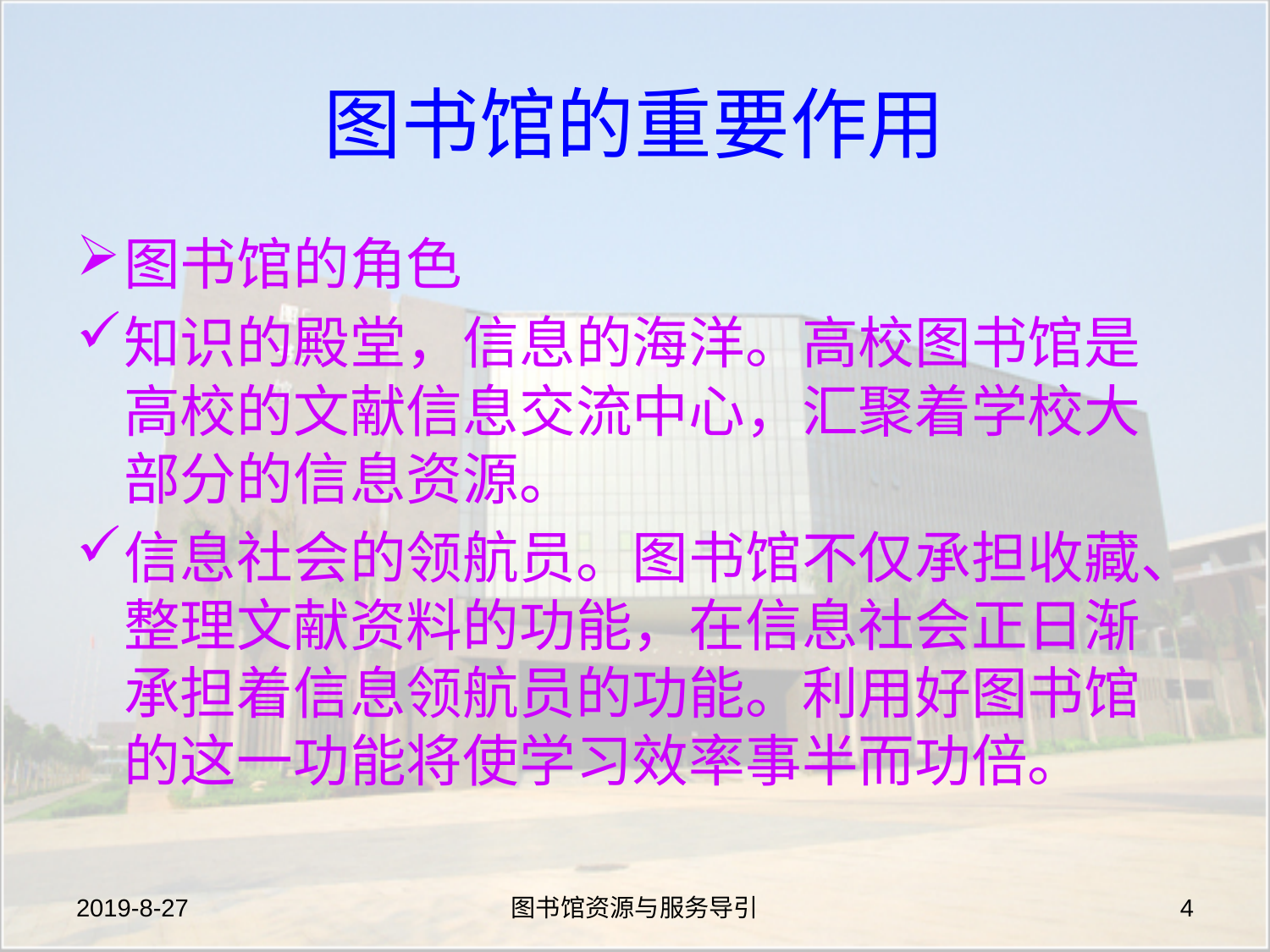

# 图书馆的重要作用
图书馆的角色
知识的殿堂，信息的海洋。高校图书馆是高校的文献信息交流中心，汇聚着学校大部分的信息资源。
信息社会的领航员。图书馆不仅承担收藏、整理文献资料的功能，在信息社会正日渐承担着信息领航员的功能。利用好图书馆的这一功能将使学习效率事半而功倍。

2019-8-27
图书馆资源与服务导引
4